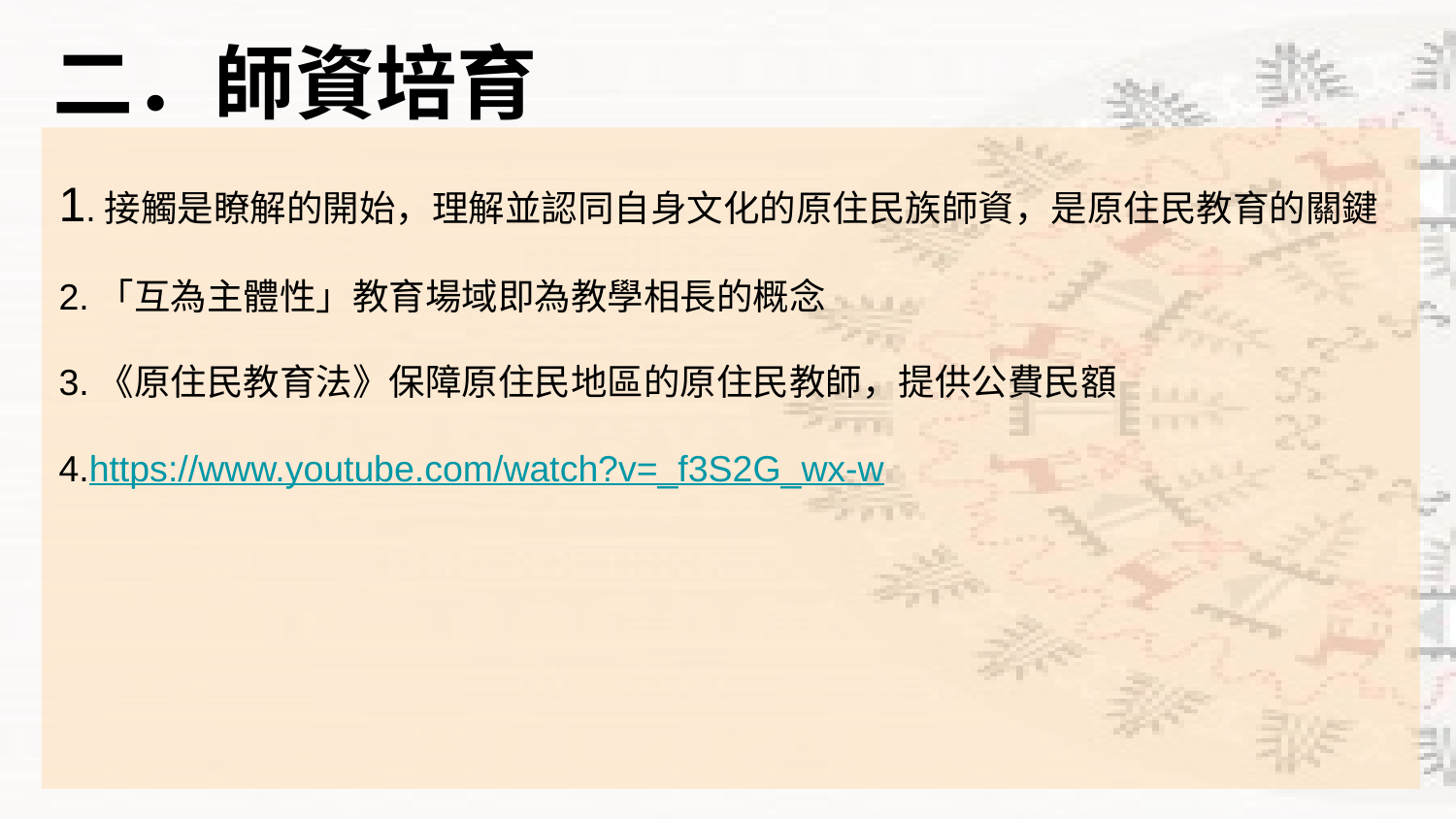

# 二．師資培育

1.接觸是瞭解的開始，理解並認同自身文化的原住民族師資，是原住民教育的關鍵
2.「互為主體性」教育場域即為教學相長的概念
3.《原住民教育法》保障原住民地區的原住民教師，提供公費民額
4.https://www.youtube.com/watch?v=_f3S2G_wx-w